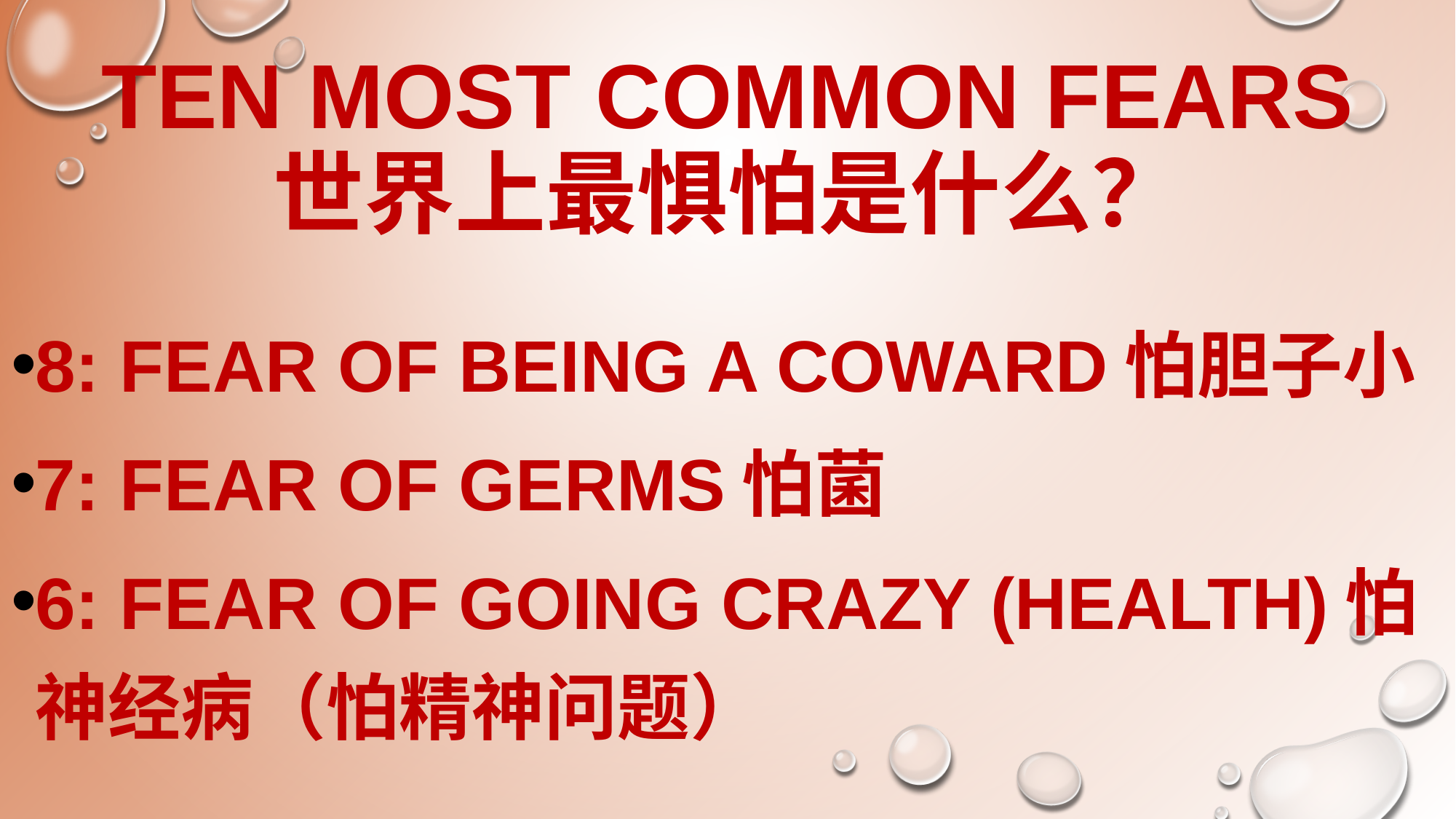

# TEN MOST COMMON FEARS 世界上最惧怕是什么？
8: FEAR OF BEING A COWARD怕胆子小
7: FEAR OF GERMS怕菌
6: FEAR OF GOING CRAZY (HEALTH)怕神经病（怕精神问题）